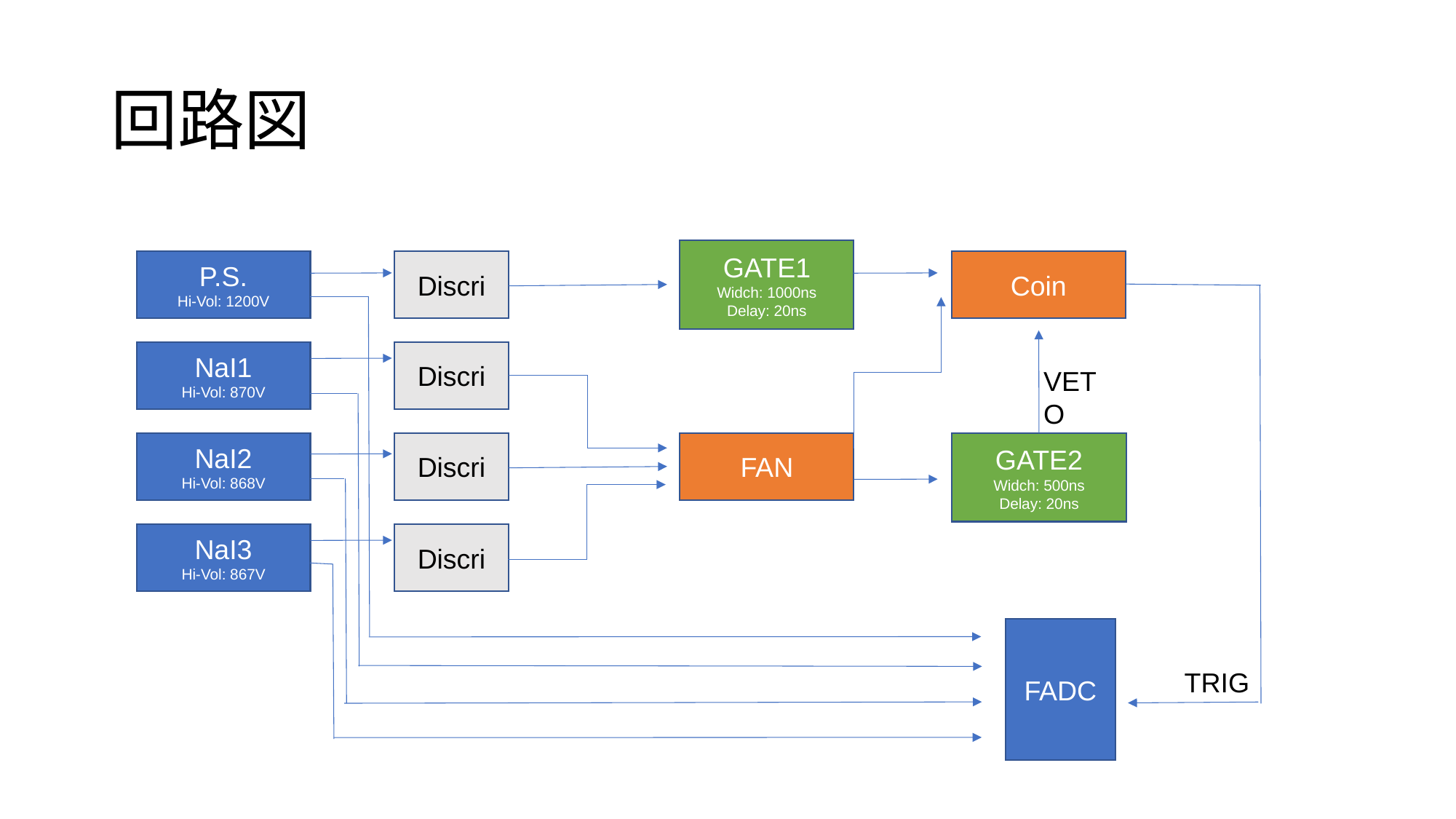

# 回路図
GATE1
Widch: 1000ns
Delay: 20ns
Coin
P.S.
Hi-Vol: 1200V
Discri
NaI1
Hi-Vol: 870V
Discri
VETO
FAN
GATE2
Widch: 500ns
Delay: 20ns
NaI2
Hi-Vol: 868V
Discri
NaI3
Hi-Vol: 867V
Discri
FADC
TRIG